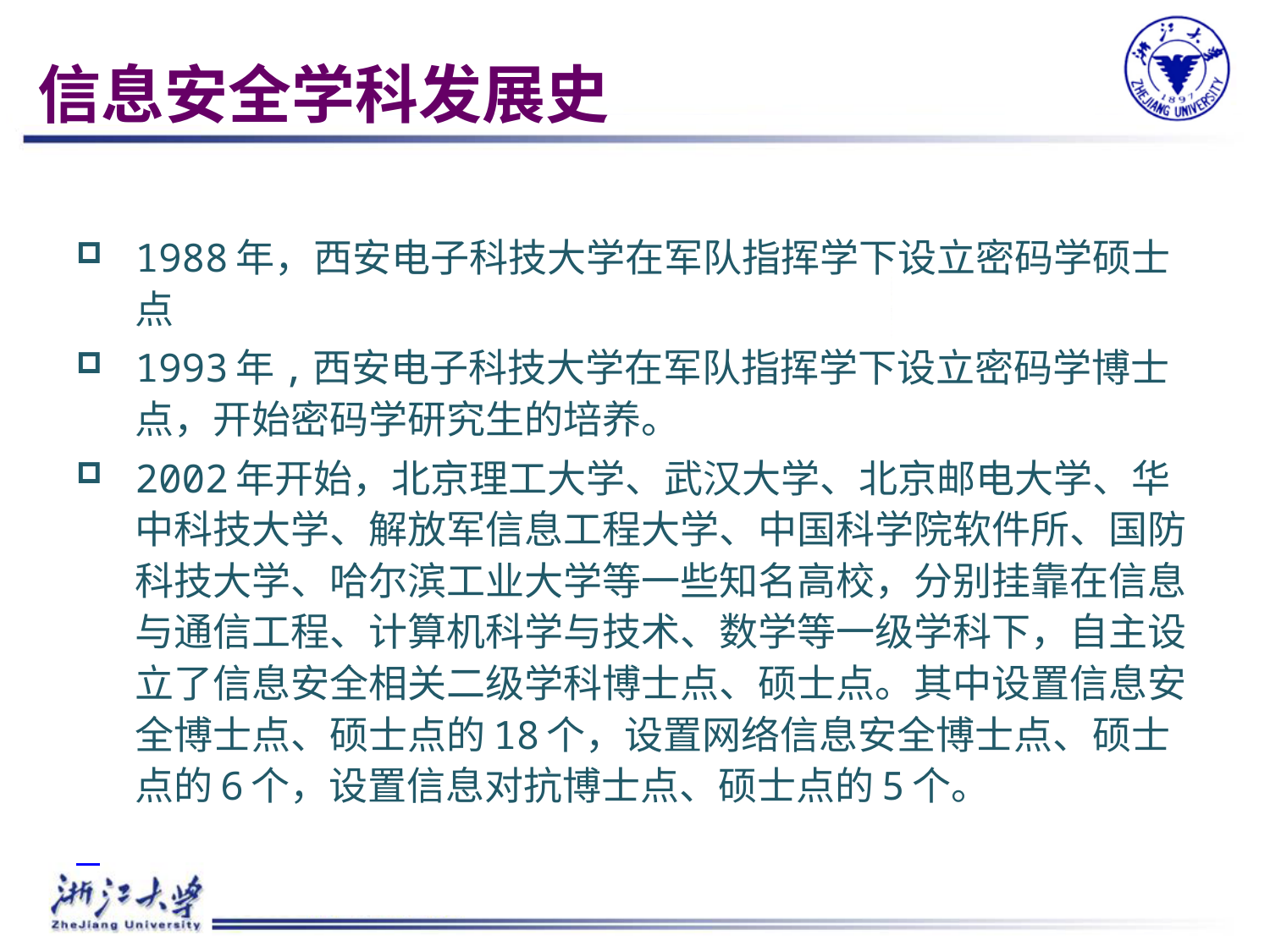

# 信息安全学科发展史
1988年，西安电子科技大学在军队指挥学下设立密码学硕士点
1993年,西安电子科技大学在军队指挥学下设立密码学博士点，开始密码学研究生的培养。
2002年开始，北京理工大学、武汉大学、北京邮电大学、华中科技大学、解放军信息工程大学、中国科学院软件所、国防科技大学、哈尔滨工业大学等一些知名高校，分别挂靠在信息与通信工程、计算机科学与技术、数学等一级学科下，自主设立了信息安全相关二级学科博士点、硕士点。其中设置信息安全博士点、硕士点的18个，设置网络信息安全博士点、硕士点的6个，设置信息对抗博士点、硕士点的5个。